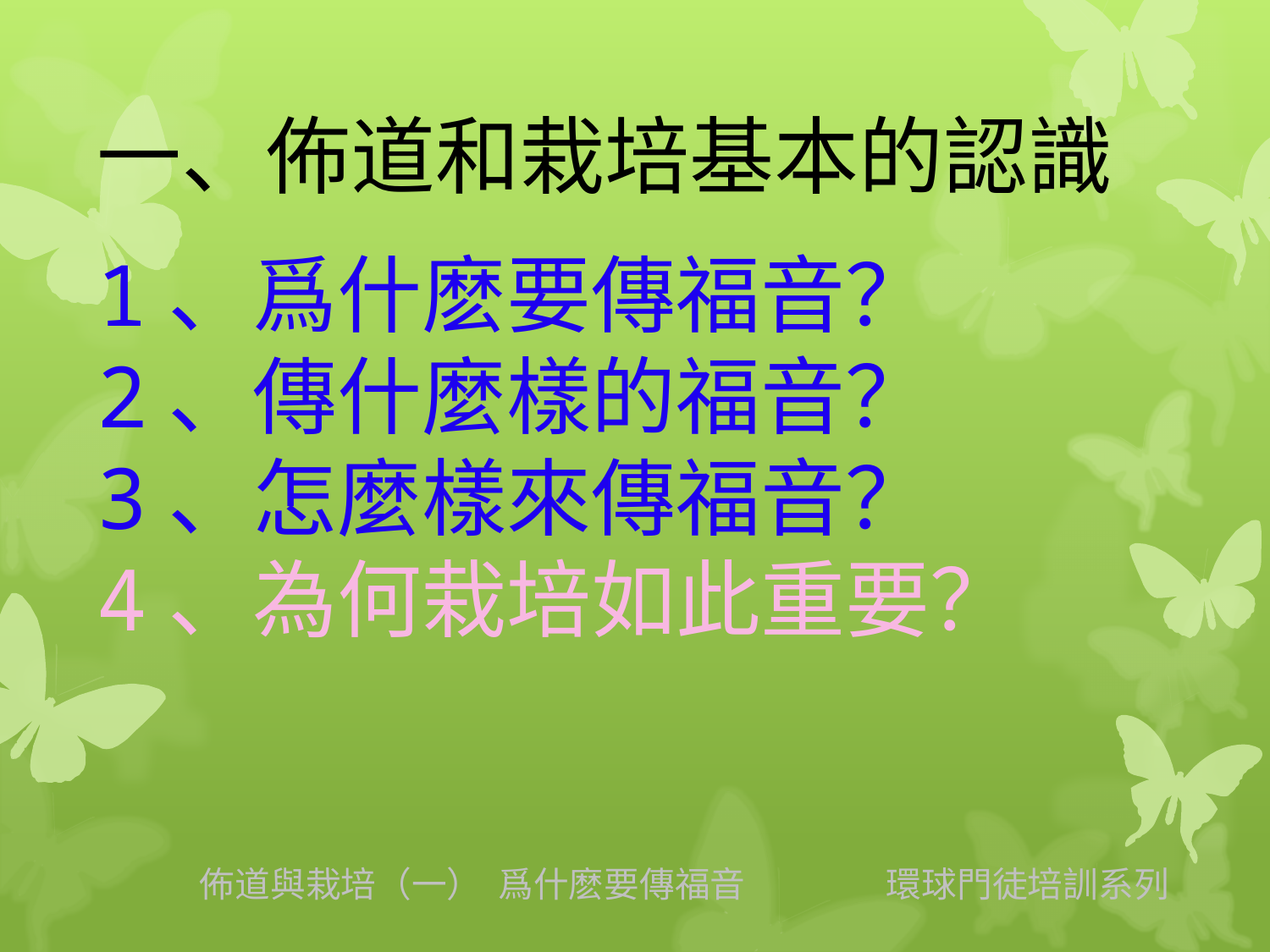

一、佈道和栽培基本的認識

1、爲什麽要傳福音？
2、傳什麼樣的福音？
3、怎麼樣來傳福音？
4、為何栽培如此重要？